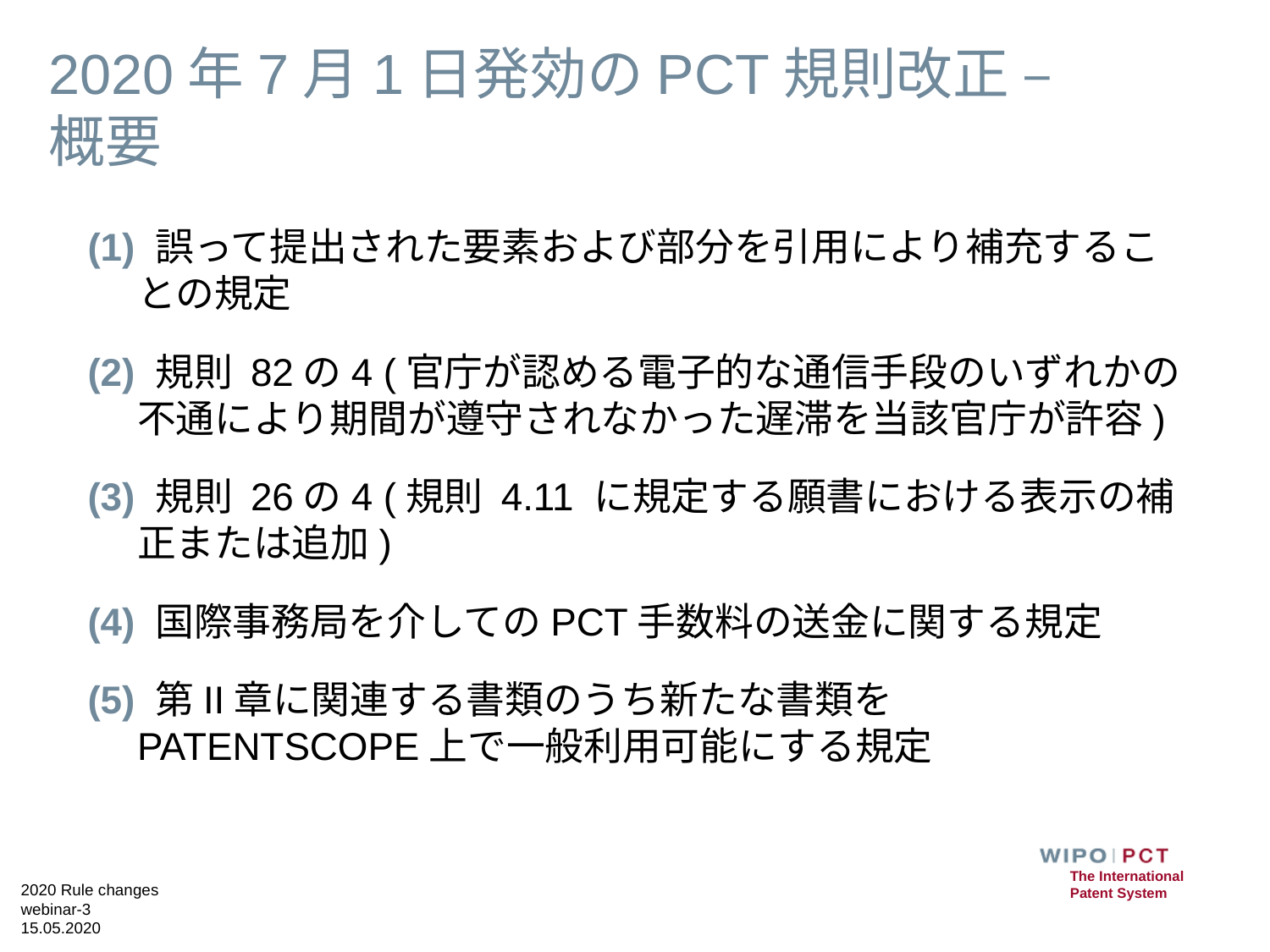

# 2020年7月1日発効のPCT規則改正 – 概要
(1) 誤って提出された要素および部分を引用により補充することの規定
(2) 規則 82の4 (官庁が認める電子的な通信手段のいずれかの不通により期間が遵守されなかった遅滞を当該官庁が許容)
(3) 規則 26の4 (規則 4.11 に規定する願書における表示の補正または追加)
(4) 国際事務局を介してのPCT手数料の送金に関する規定
(5) 第II章に関連する書類のうち新たな書類をPATENTSCOPE上で一般利用可能にする規定